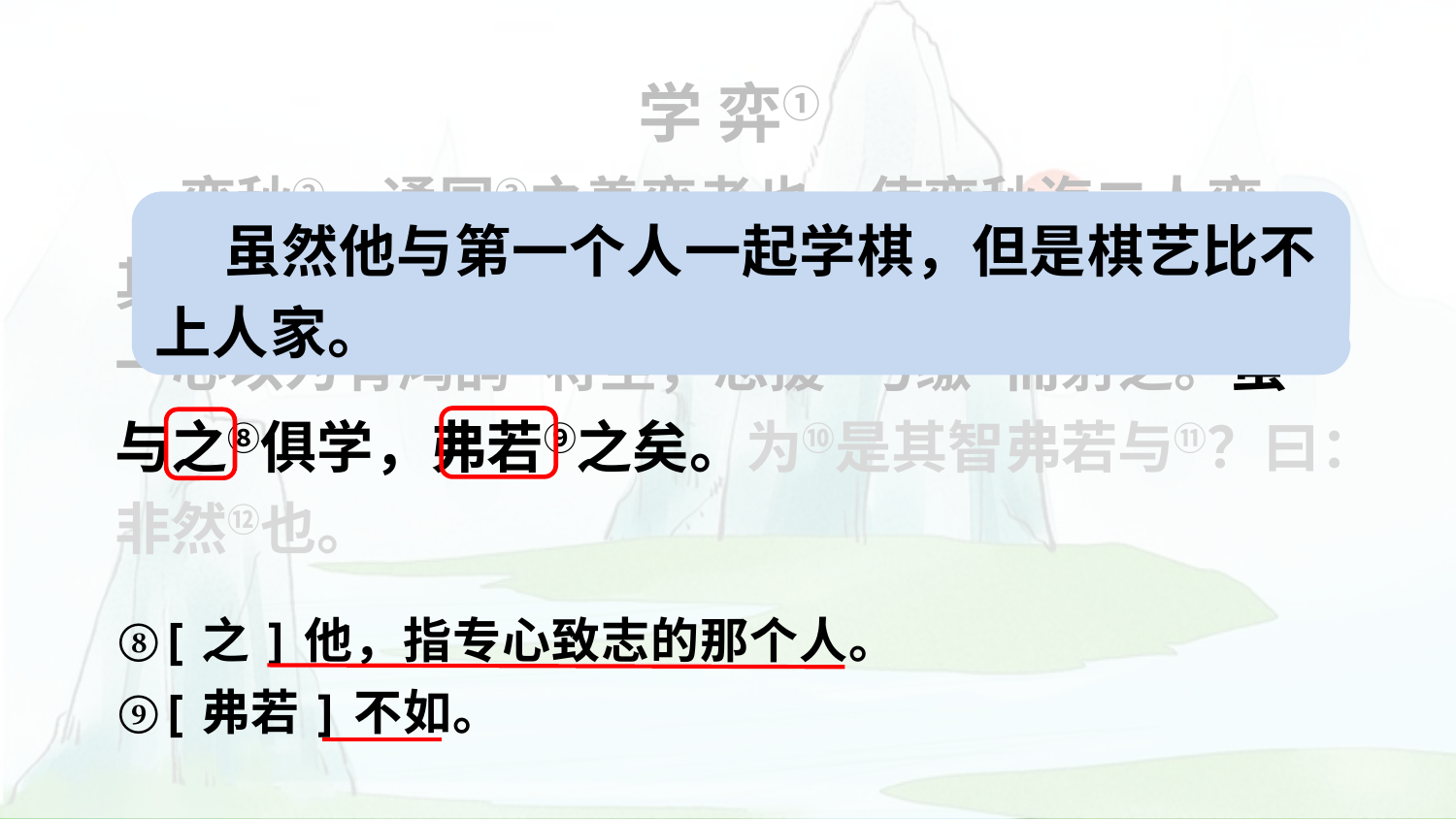

学 弈①
    弈秋②，通国③之善弈者也。使弈秋诲二人弈，其一人专心致志，惟弈秋之为听④；一人虽听之，一心以为有鸿鹄⑤将至，思援⑥弓缴⑦而射之。虽与之⑧俱学，弗若⑨之矣。为⑩是其智弗若与⑪？曰：非然⑫也。
    虽然他与第一个人一起学棋，但是棋艺比不上人家。

⑧[之]他，指专心致志的那个人。
⑨[弗若]不如。